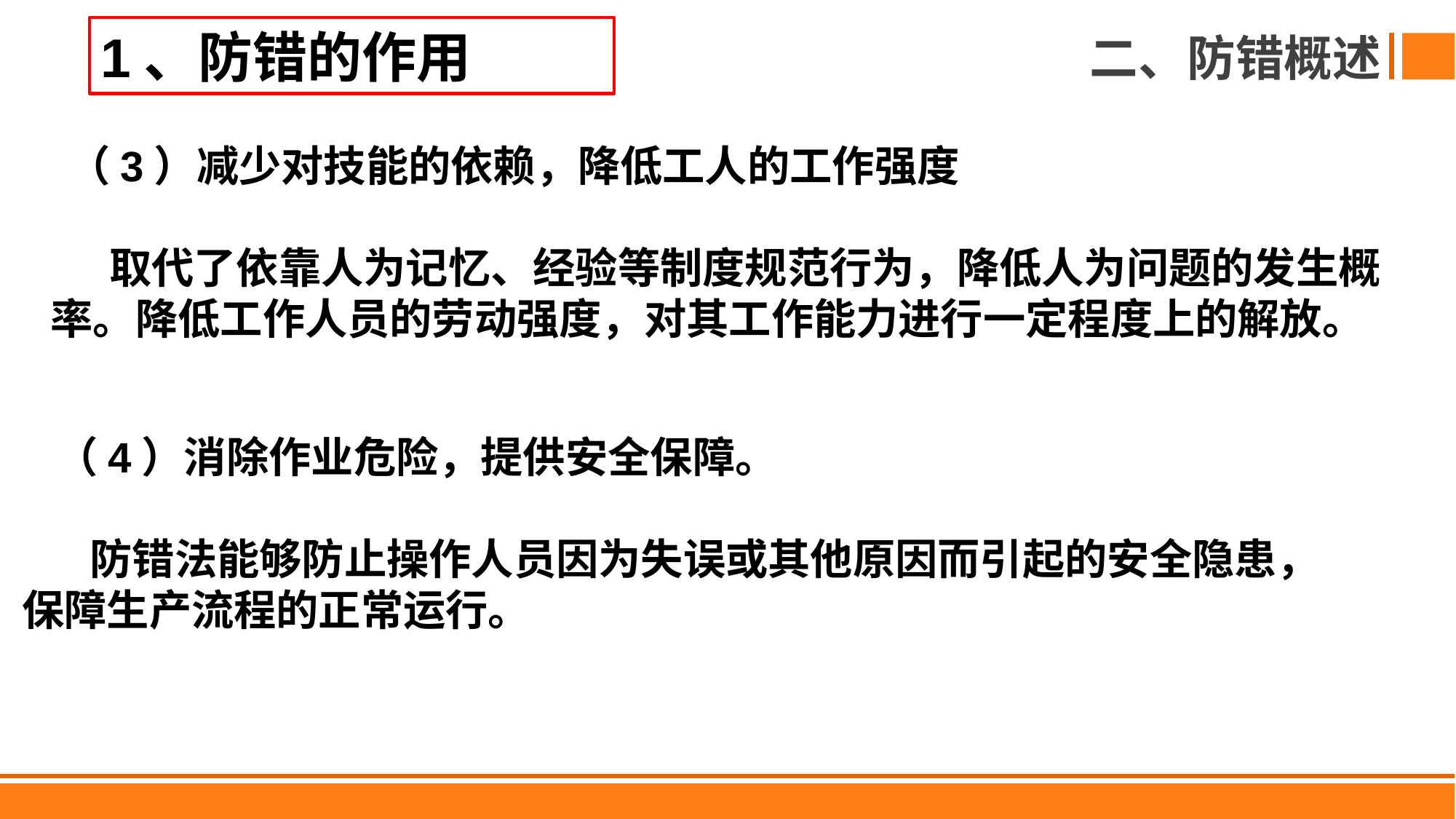

1、防错的作用
二、防错概述

 （3）减少对技能的依赖，降低工人的工作强度

     取代了依靠人为记忆、经验等制度规范行为，降低人为问题的发生概率。降低工作人员的劳动强度，对其工作能力进行一定程度上的解放。
   （4）消除作业危险，提供安全保障。

      防错法能够防止操作人员因为失误或其他原因而引起的安全隐患，保障生产流程的正常运行。